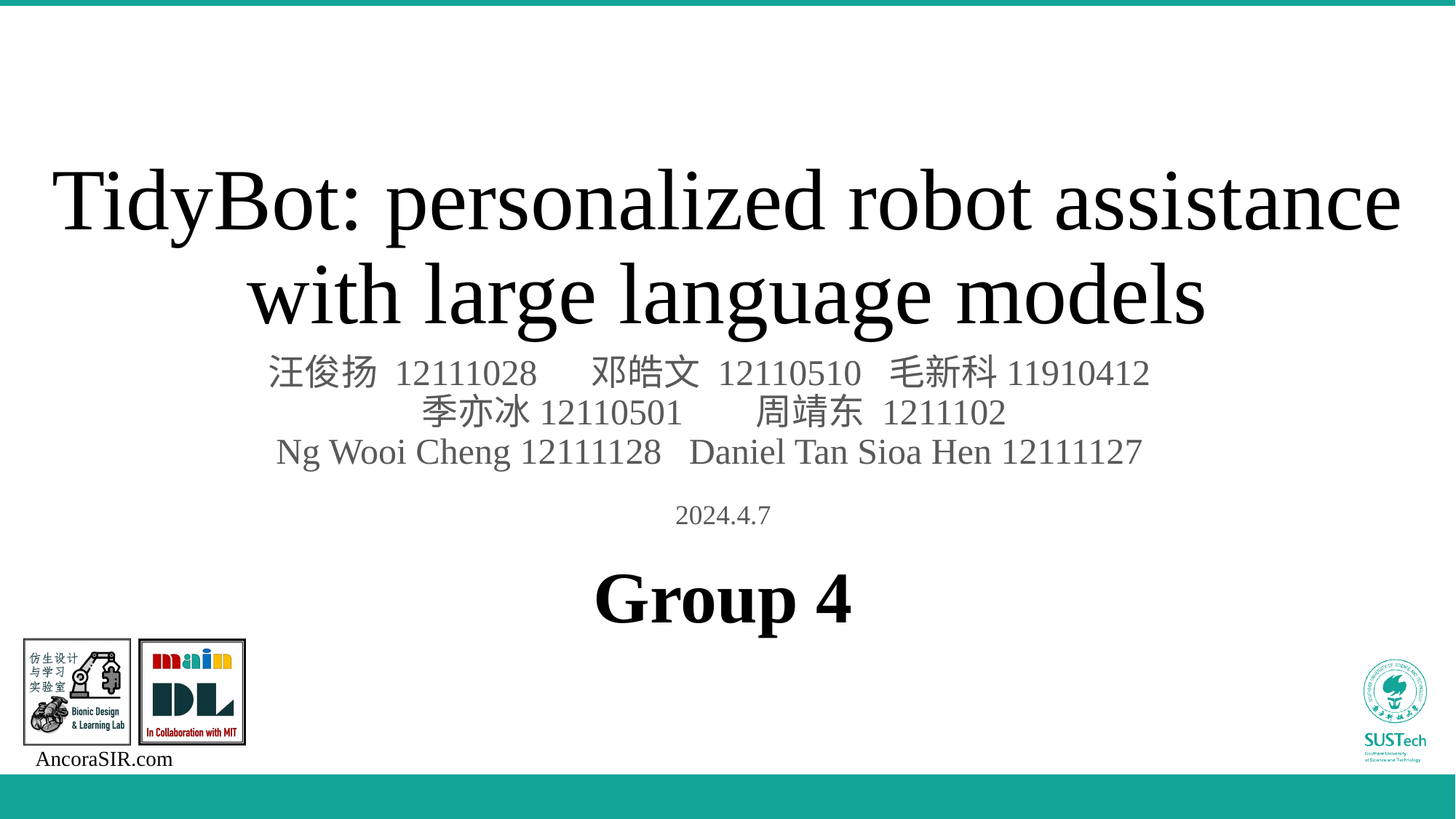

# TidyBot: personalized robot assistance with large language models
汪俊扬 12111028     邓皓文 12110510  毛新科11910412
季亦冰12110501       周靖东 1211102
Ng Wooi Cheng 12111128   Daniel Tan Sioa Hen 12111127

2024.4.7

Group 4